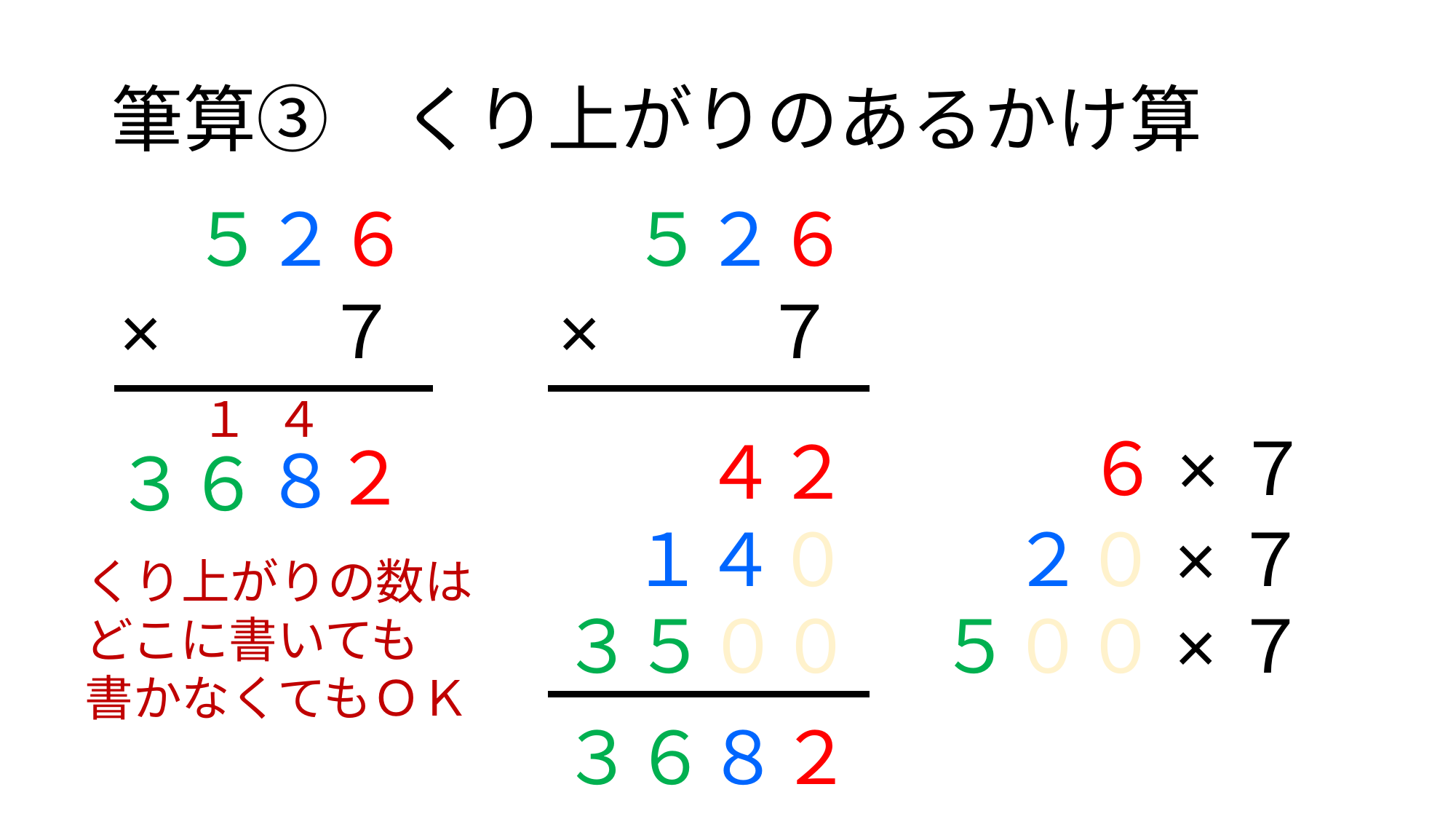

# 筆算③　くり上がりのあるかけ算
５２６
５２６
×　　７
×　　７
１
４
　　６×７
４２
２
８
３６
１４０
　２０×７
くり上がりの数はどこに書いても
書かなくてもＯＫ
３５００
５００×７
３６８２